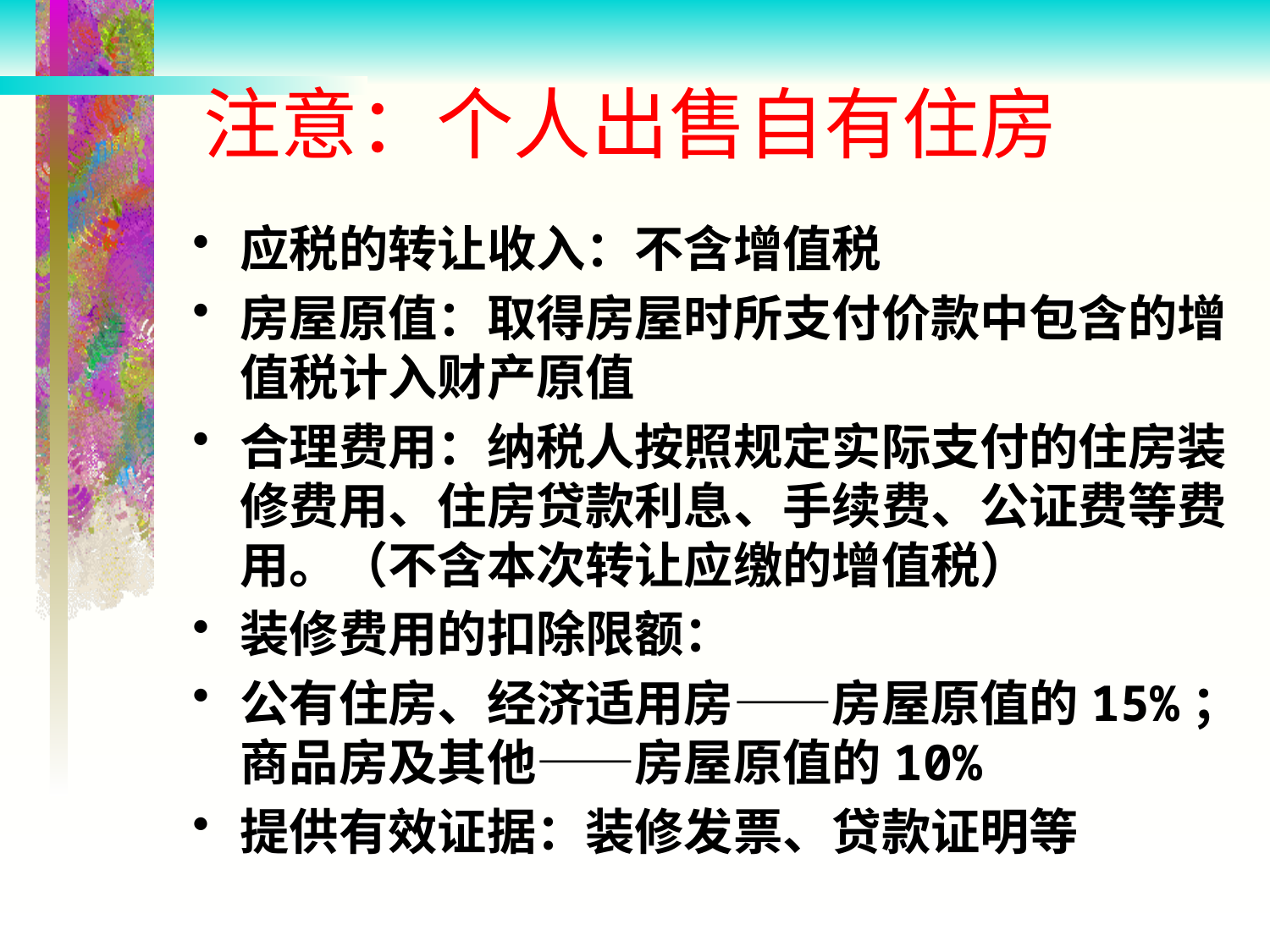

# 注意：个人出售自有住房
应税的转让收入：不含增值税
房屋原值：取得房屋时所支付价款中包含的增值税计入财产原值
合理费用：纳税人按照规定实际支付的住房装修费用、住房贷款利息、手续费、公证费等费用。（不含本次转让应缴的增值税）
装修费用的扣除限额：
公有住房、经济适用房——房屋原值的15%；商品房及其他——房屋原值的10%
提供有效证据：装修发票、贷款证明等